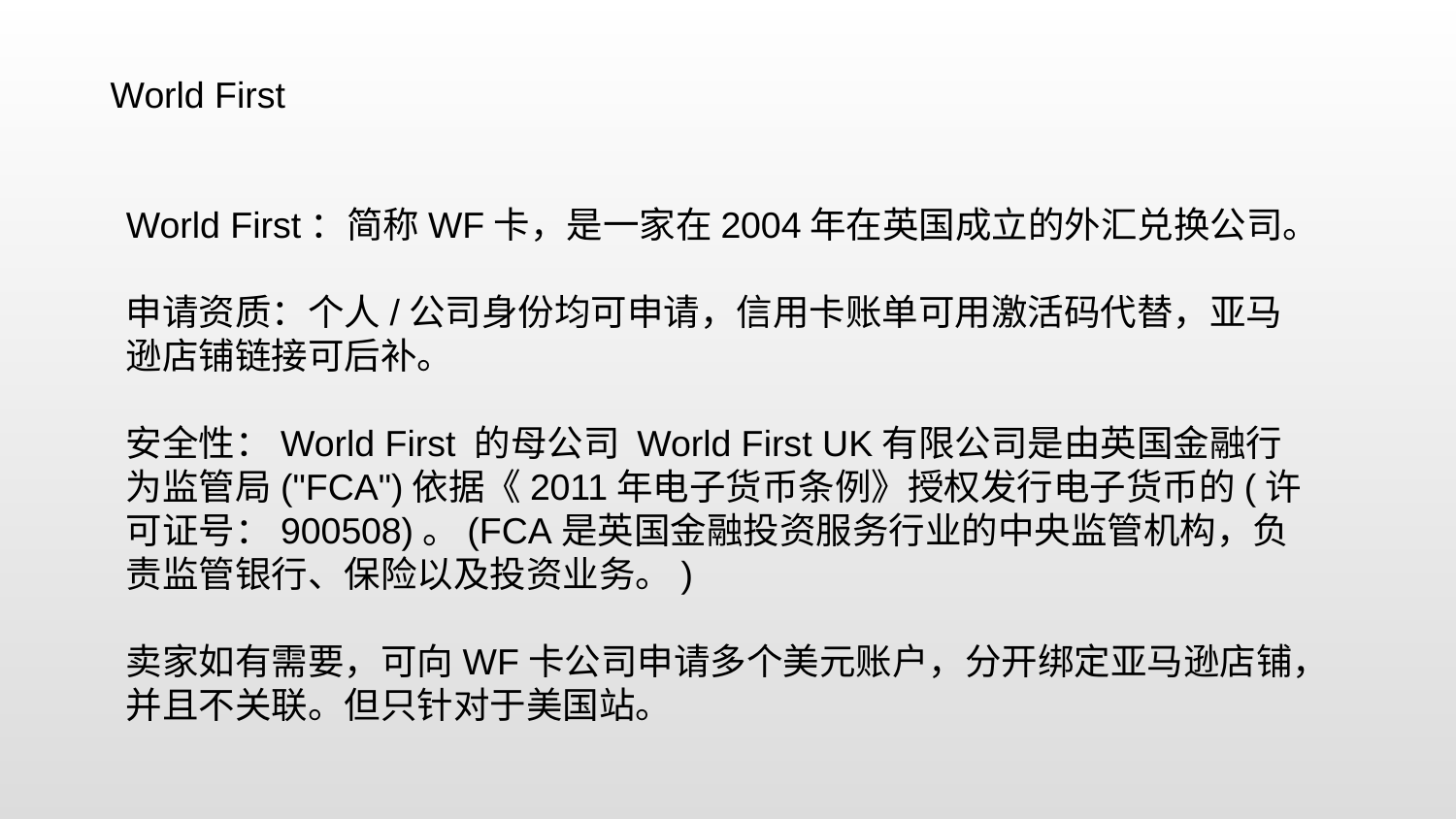

World First
World First：简称WF卡，是一家在2004年在英国成立的外汇兑换公司。

申请资质：个人/公司身份均可申请，信用卡账单可用激活码代替，亚马逊店铺链接可后补。

安全性：World First 的母公司 World First UK有限公司是由英国金融行为监管局("FCA")依据《2011年电子货币条例》授权发行电子货币的(许可证号：900508)。(FCA是英国金融投资服务行业的中央监管机构，负责监管银行、保险以及投资业务。)

卖家如有需要，可向WF卡公司申请多个美元账户，分开绑定亚马逊店铺，并且不关联。但只针对于美国站。